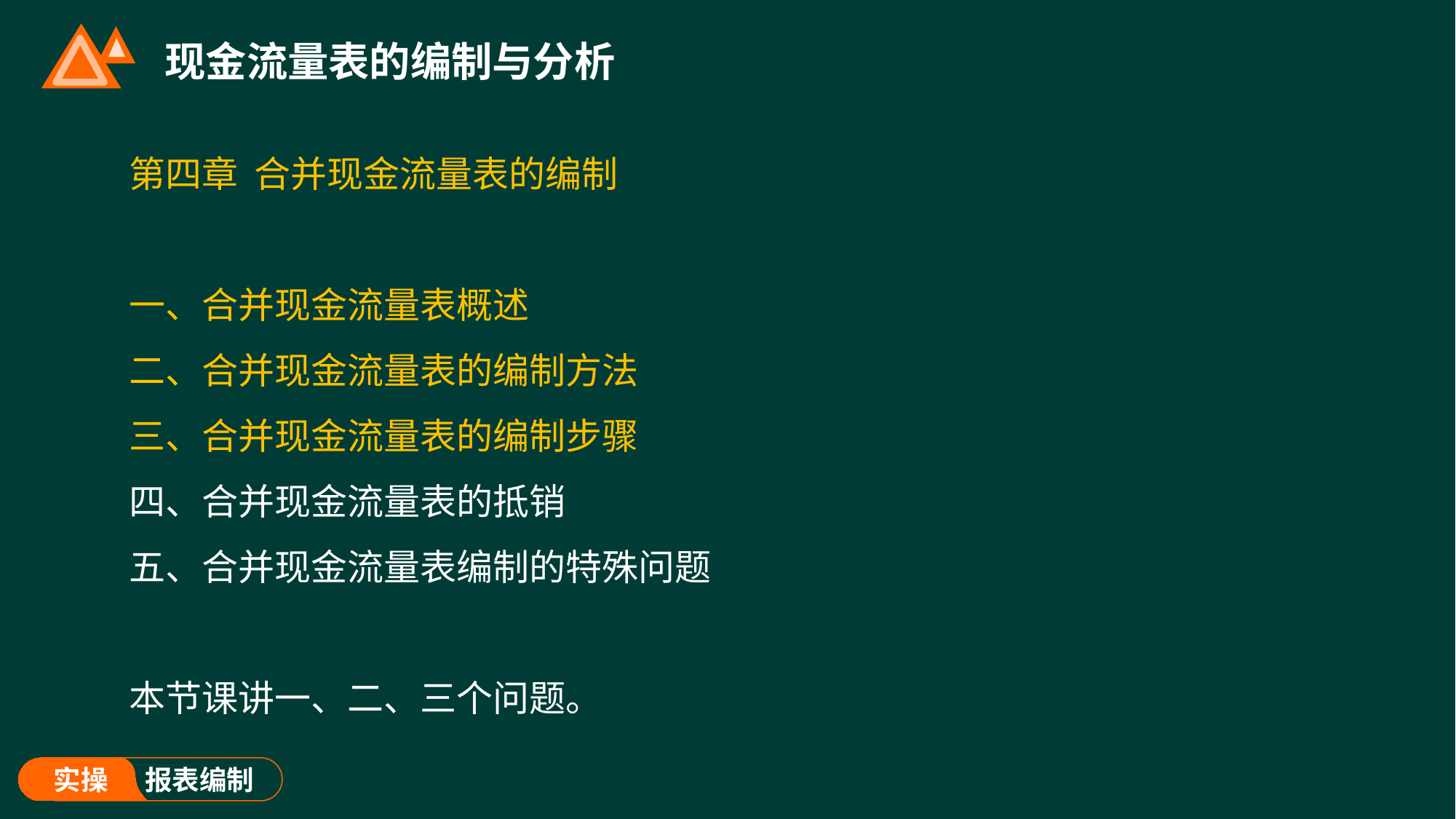

# 现金流量表的编制与分析
第四章  合并现金流量表的编制

一、合并现金流量表概述
二、合并现金流量表的编制方法
三、合并现金流量表的编制步骤
四、合并现金流量表的抵销
五、合并现金流量表编制的特殊问题

本节课讲一、二、三个问题。